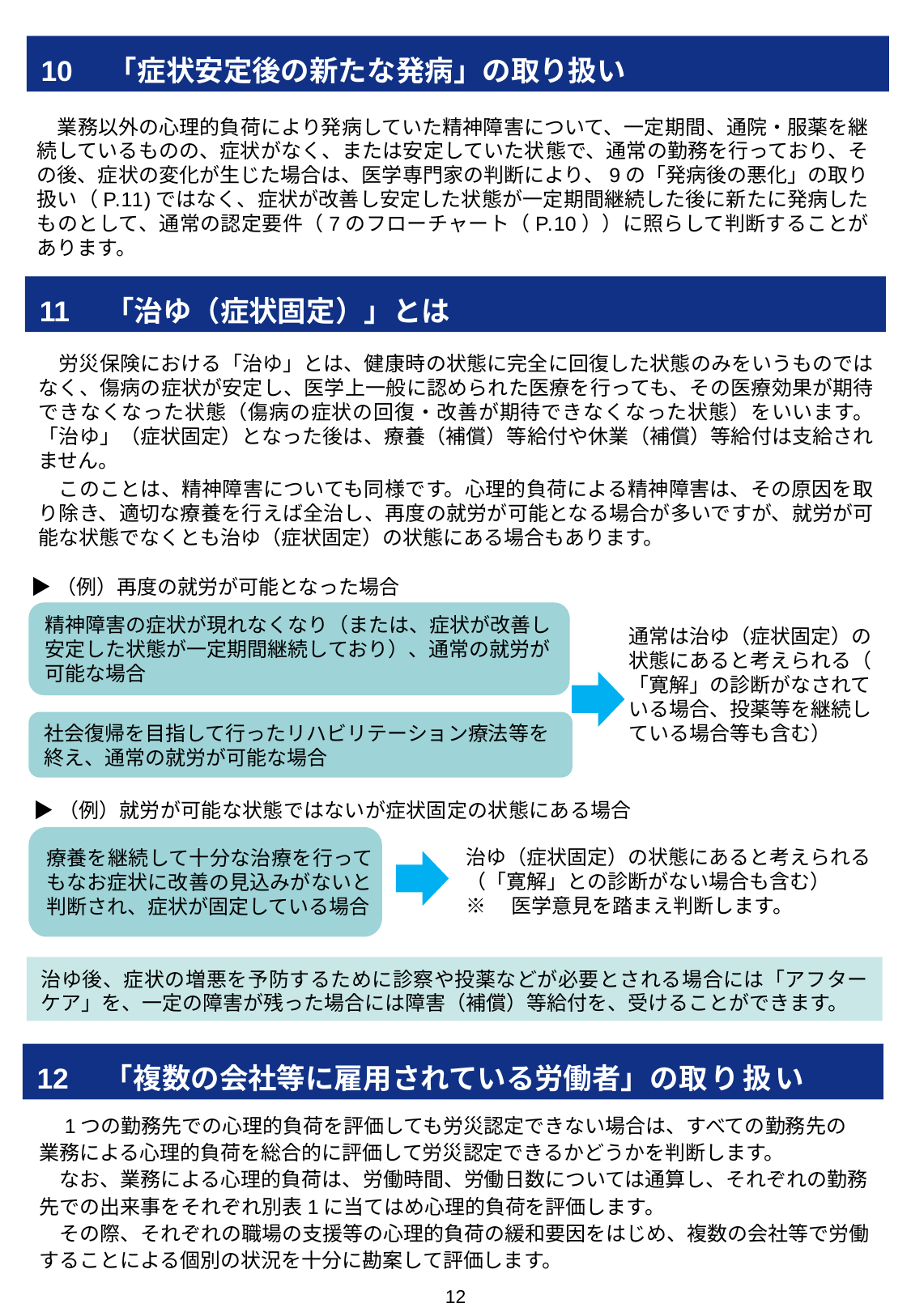

10　「症状安定後の新たな発病」の取り扱い
　業務以外の心理的負荷により発病していた精神障害について、一定期間、通院・服薬を継続しているものの、症状がなく、または安定していた状態で、通常の勤務を行っており、その後、症状の変化が生じた場合は、医学専門家の判断により、9の「発病後の悪化」の取り扱い（P.11)ではなく、症状が改善し安定した状態が一定期間継続した後に新たに発病したものとして、通常の認定要件（7のフローチャート（P.10））に照らして判断することがあります。

11　「治ゆ（症状固定）」とは
　労災保険における「治ゆ」とは、健康時の状態に完全に回復した状態のみをいうものではなく、傷病の症状が安定し、医学上一般に認められた医療を行っても、その医療効果が期待できなくなった状態（傷病の症状の回復・改善が期待できなくなった状態）をいいます。「治ゆ」（症状固定）となった後は、療養（補償）等給付や休業（補償）等給付は支給されません。
　このことは、精神障害についても同様です。心理的負荷による精神障害は、その原因を取り除き、適切な療養を行えば全治し、再度の就労が可能となる場合が多いですが、就労が可能な状態でなくとも治ゆ（症状固定）の状態にある場合もあります。

▶（例）再度の就労が可能となった場合

精神障害の症状が現れなくなり（または、症状が改善し安定した状態が一定期間継続しており）、通常の就労が可能な場合
通常は治ゆ（症状固定）の状態にあると考えられる（ 「寛解」の診断がなされている場合、投薬等を継続している場合等も含む）

社会復帰を目指して行ったリハビリテーション療法等を終え、通常の就労が可能な場合
▶（例）就労が可能な状態ではないが症状固定の状態にある場合
療養を継続して十分な治療を行ってもなお症状に改善の見込みがないと判断され、症状が固定している場合
治ゆ（症状固定）の状態にあると考えられる
（「寛解」との診断がない場合も含む）
※　医学意見を踏まえ判断します。

治ゆ後、症状の増悪を予防するために診察や投薬などが必要とされる場合には「アフターケア」を、一定の障害が残った場合には障害（補償）等給付を、受けることができます。
12　「複数の会社等に雇用されている労働者」の取り扱い
　1つの勤務先での心理的負荷を評価しても労災認定できない場合は、すべての勤務先の
業務による心理的負荷を総合的に評価して労災認定できるかどうかを判断します。
　なお、業務による心理的負荷は、労働時間、労働日数については通算し、それぞれの勤務先での出来事をそれぞれ別表1に当てはめ心理的負荷を評価します。
　その際、それぞれの職場の支援等の心理的負荷の緩和要因をはじめ、複数の会社等で労働することによる個別の状況を十分に勘案して評価します。

12